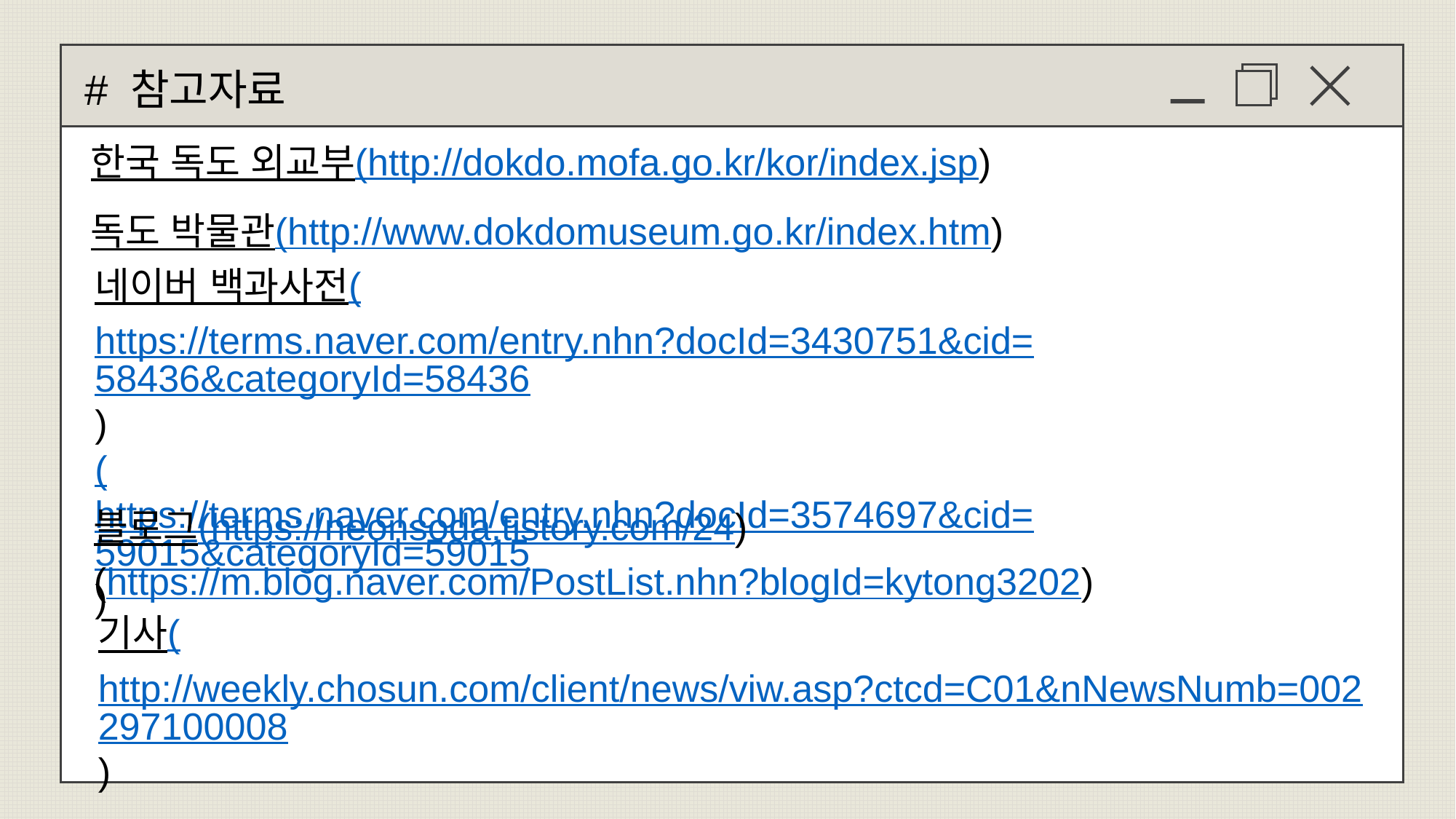

# 참고자료
한국 독도 외교부(http://dokdo.mofa.go.kr/kor/index.jsp)

독도 박물관(http://www.dokdomuseum.go.kr/index.htm)

네이버 백과사전(https://terms.naver.com/entry.nhn?docId=3430751&cid=58436&categoryId=58436)
(https://terms.naver.com/entry.nhn?docId=3574697&cid=59015&categoryId=59015)
블로그(https://neonsoda.tistory.com/24)
(https://m.blog.naver.com/PostList.nhn?blogId=kytong3202)
기사(http://weekly.chosun.com/client/news/viw.asp?ctcd=C01&nNewsNumb=002297100008)